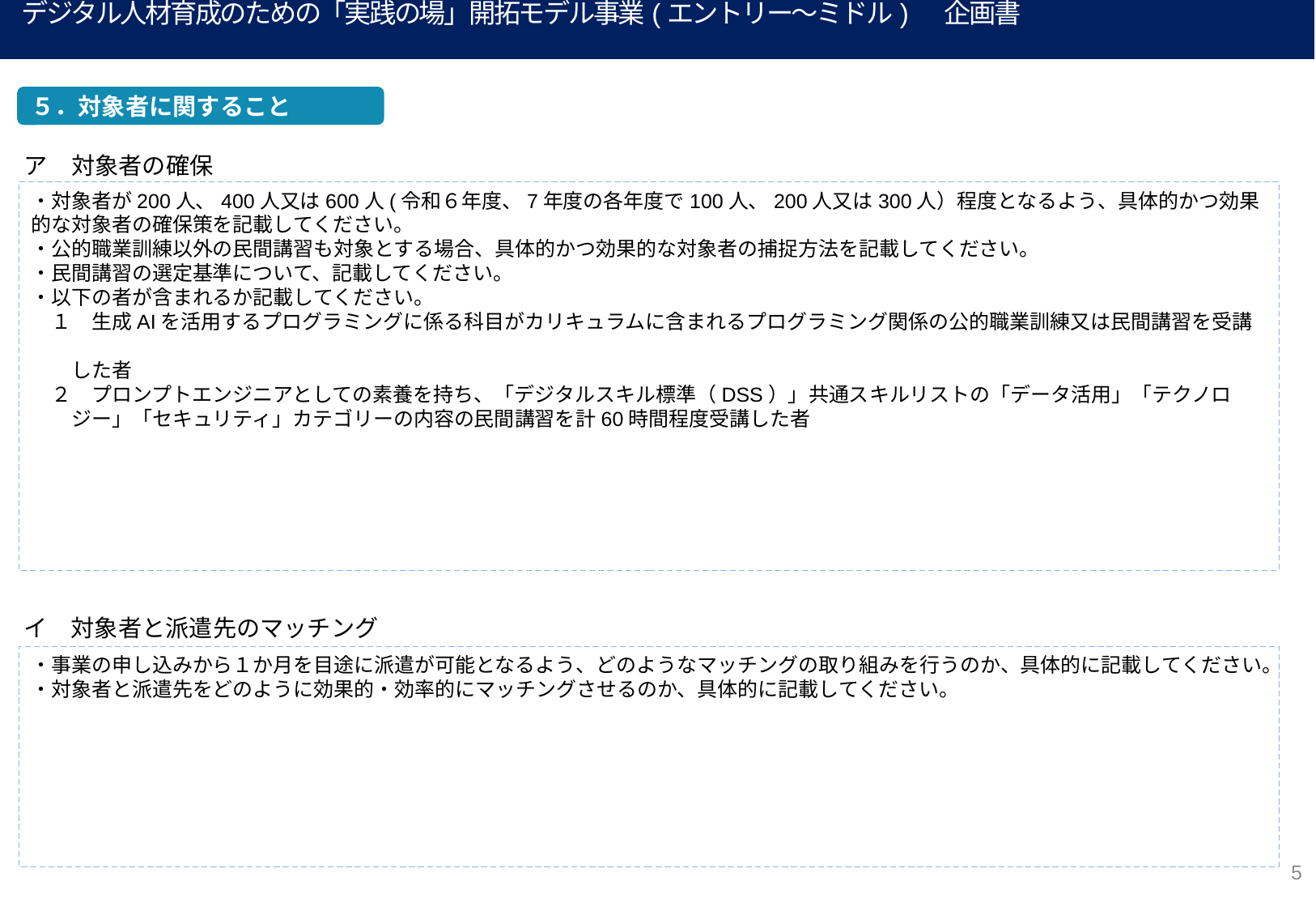

デジタル人材育成のための「実践の場」開拓モデル事業(エントリー～ミドル)　 企画書
５．対象者に関すること
ア　対象者の確保
・対象者が200人、400人又は600人(令和６年度、7年度の各年度で100人、200人又は300人）程度となるよう、具体的かつ効果的な対象者の確保策を記載してください。
・公的職業訓練以外の民間講習も対象とする場合、具体的かつ効果的な対象者の捕捉方法を記載してください。
・民間講習の選定基準について、記載してください。
・以下の者が含まれるか記載してください。
　１　生成AIを活用するプログラミングに係る科目がカリキュラムに含まれるプログラミング関係の公的職業訓練又は民間講習を受講
　　した者
　２　プロンプトエンジニアとしての素養を持ち、「デジタルスキル標準（DSS）」共通スキルリストの「データ活用」「テクノロ
　　ジー」「セキュリティ」カテゴリーの内容の民間講習を計60時間程度受講した者
イ　対象者と派遣先のマッチング
・事業の申し込みから１か月を目途に派遣が可能となるよう、どのようなマッチングの取り組みを行うのか、具体的に記載してください。
・対象者と派遣先をどのように効果的・効率的にマッチングさせるのか、具体的に記載してください。
5